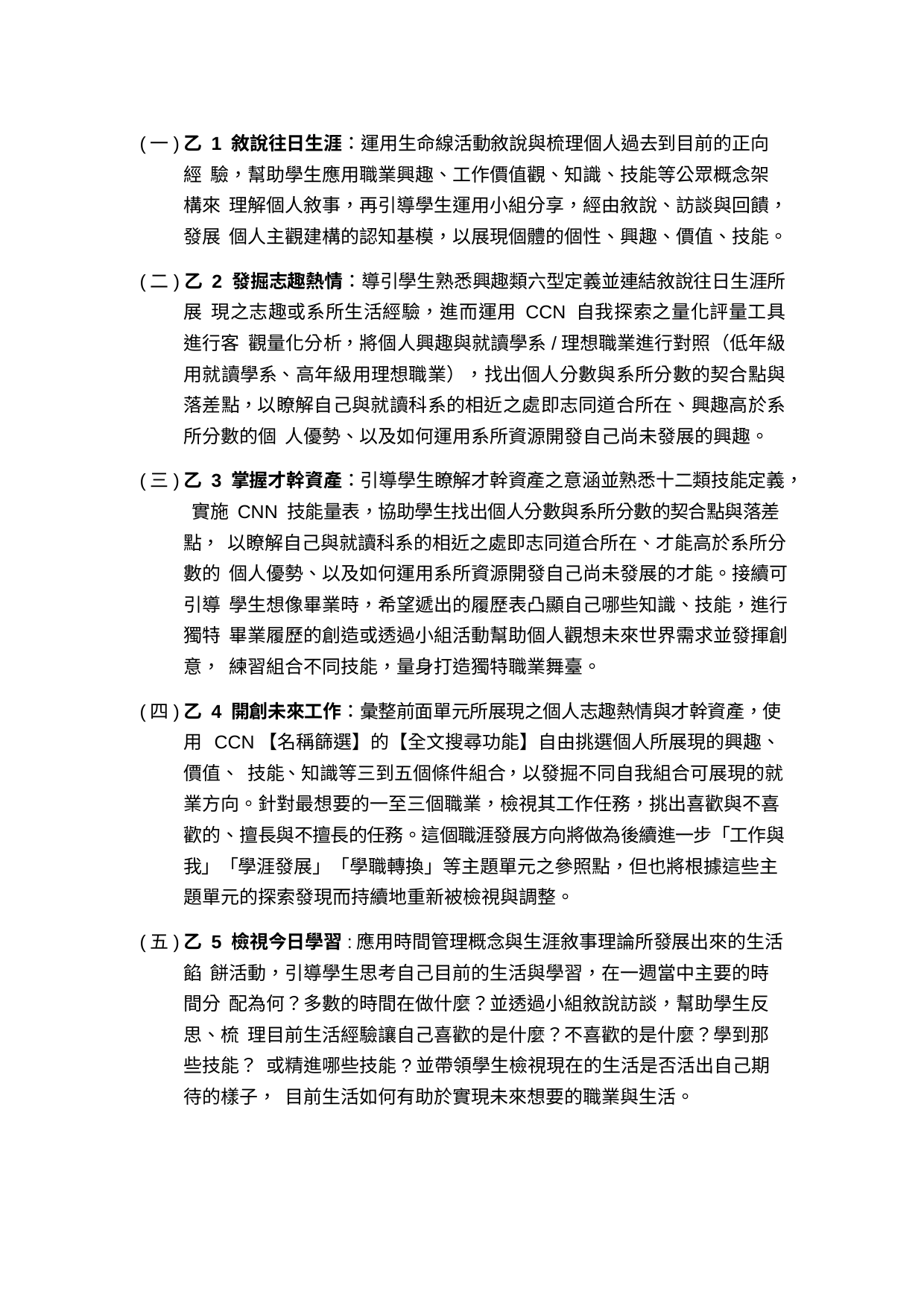

(一)乙 1 敘說往日生涯：運用生命線活動敘說與梳理個人過去到目前的正向經  驗，幫助學生應用職業興趣、工作價值觀、知識、技能等公眾概念架構來  理解個人敘事，再引導學生運用小組分享，經由敘說、訪談與回饋，發展  個人主觀建構的認知基模，以展現個體的個性、興趣、價值、技能。
(二)乙 2 發掘志趣熱情：導引學生熟悉興趣類六型定義並連結敘說往日生涯所展  現之志趣或系所生活經驗，進而運用 CCN 自我探索之量化評量工具進行客  觀量化分析，將個人興趣與就讀學系/理想職業進行對照（低年級用就讀學系、高年級用理想職業），找出個人分數與系所分數的契合點與落差點，以瞭解自己與就讀科系的相近之處即志同道合所在、興趣高於系所分數的個  人優勢、以及如何運用系所資源開發自己尚未發展的興趣。
(三)乙 3 掌握才幹資產：引導學生瞭解才幹資產之意涵並熟悉十二類技能定義，  實施 CNN 技能量表，協助學生找出個人分數與系所分數的契合點與落差點，  以瞭解自己與就讀科系的相近之處即志同道合所在、才能高於系所分數的  個人優勢、以及如何運用系所資源開發自己尚未發展的才能。接續可引導  學生想像畢業時，希望遞出的履歷表凸顯自己哪些知識、技能，進行獨特  畢業履歷的創造或透過小組活動幫助個人觀想未來世界需求並發揮創意，  練習組合不同技能，量身打造獨特職業舞臺。
(四)乙 4 開創未來工作：彙整前面單元所展現之個人志趣熱情與才幹資產，使用  CCN【名稱篩選】的【全文搜尋功能】自由挑選個人所展現的興趣、價值、  技能、知識等三到五個條件組合，以發掘不同自我組合可展現的就業方向。針對最想要的一至三個職業，檢視其工作任務，挑出喜歡與不喜歡的、擅長與不擅長的任務。這個職涯發展方向將做為後續進一步「工作與我」「學涯發展」「學職轉換」等主題單元之參照點，但也將根據這些主題單元的探索發現而持續地重新被檢視與調整。
(五)乙 5 檢視今日學習:應用時間管理概念與生涯敘事理論所發展出來的生活餡  餅活動，引導學生思考自己目前的生活與學習，在一週當中主要的時間分  配為何？多數的時間在做什麼？並透過小組敘說訪談，幫助學生反思、梳  理目前生活經驗讓自己喜歡的是什麼？不喜歡的是什麼？學到那些技能？  或精進哪些技能?並帶領學生檢視現在的生活是否活出自己期待的樣子，  目前生活如何有助於實現未來想要的職業與生活。